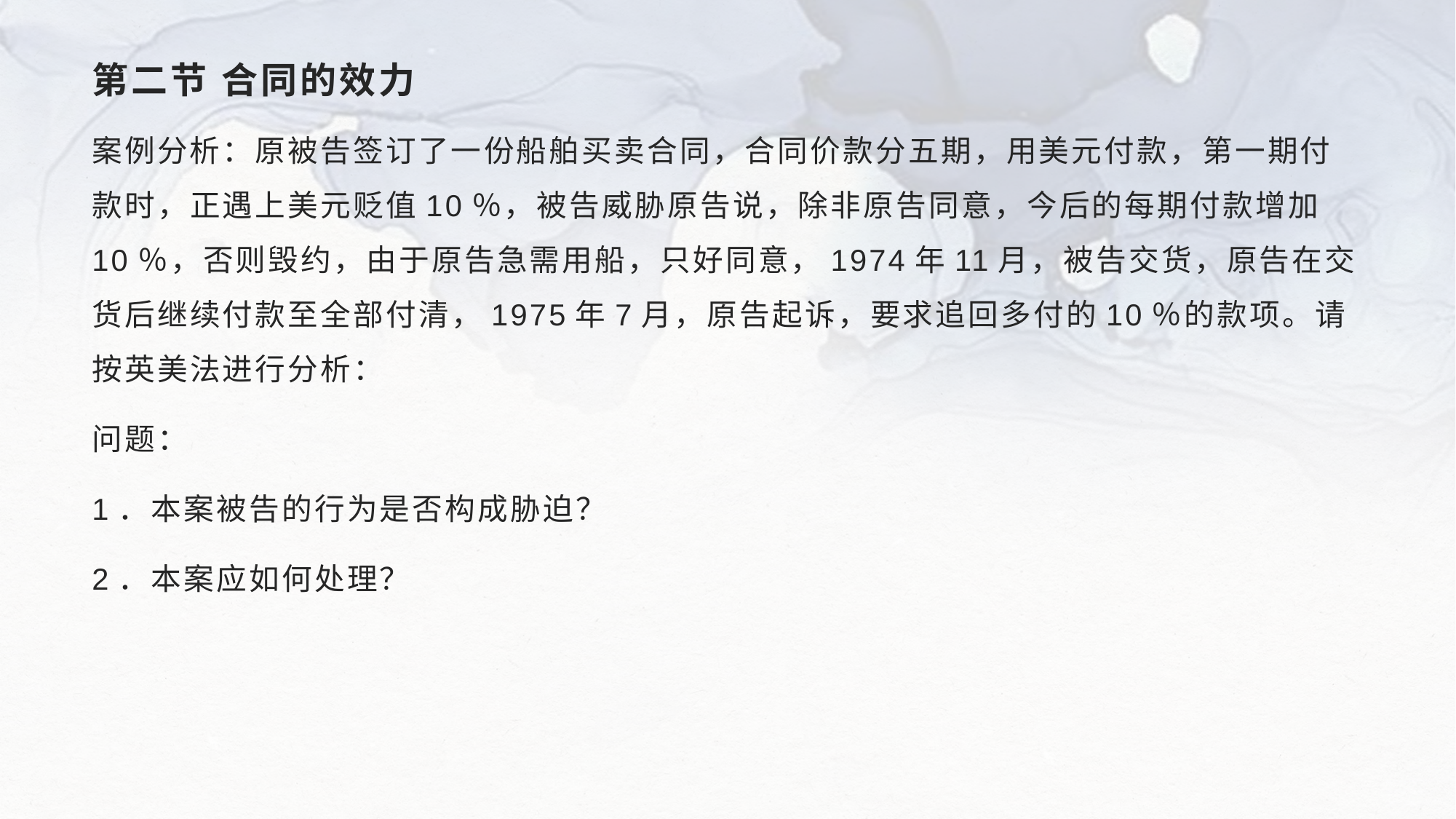

# 第二节 合同的效力
案例分析：原被告签订了一份船舶买卖合同，合同价款分五期，用美元付款，第一期付款时，正遇上美元贬值10％，被告威胁原告说，除非原告同意，今后的每期付款增加10％，否则毁约，由于原告急需用船，只好同意，1974年11月，被告交货，原告在交货后继续付款至全部付清，1975年7月，原告起诉，要求追回多付的10％的款项。请按英美法进行分析：
问题：
1．本案被告的行为是否构成胁迫？
2．本案应如何处理？